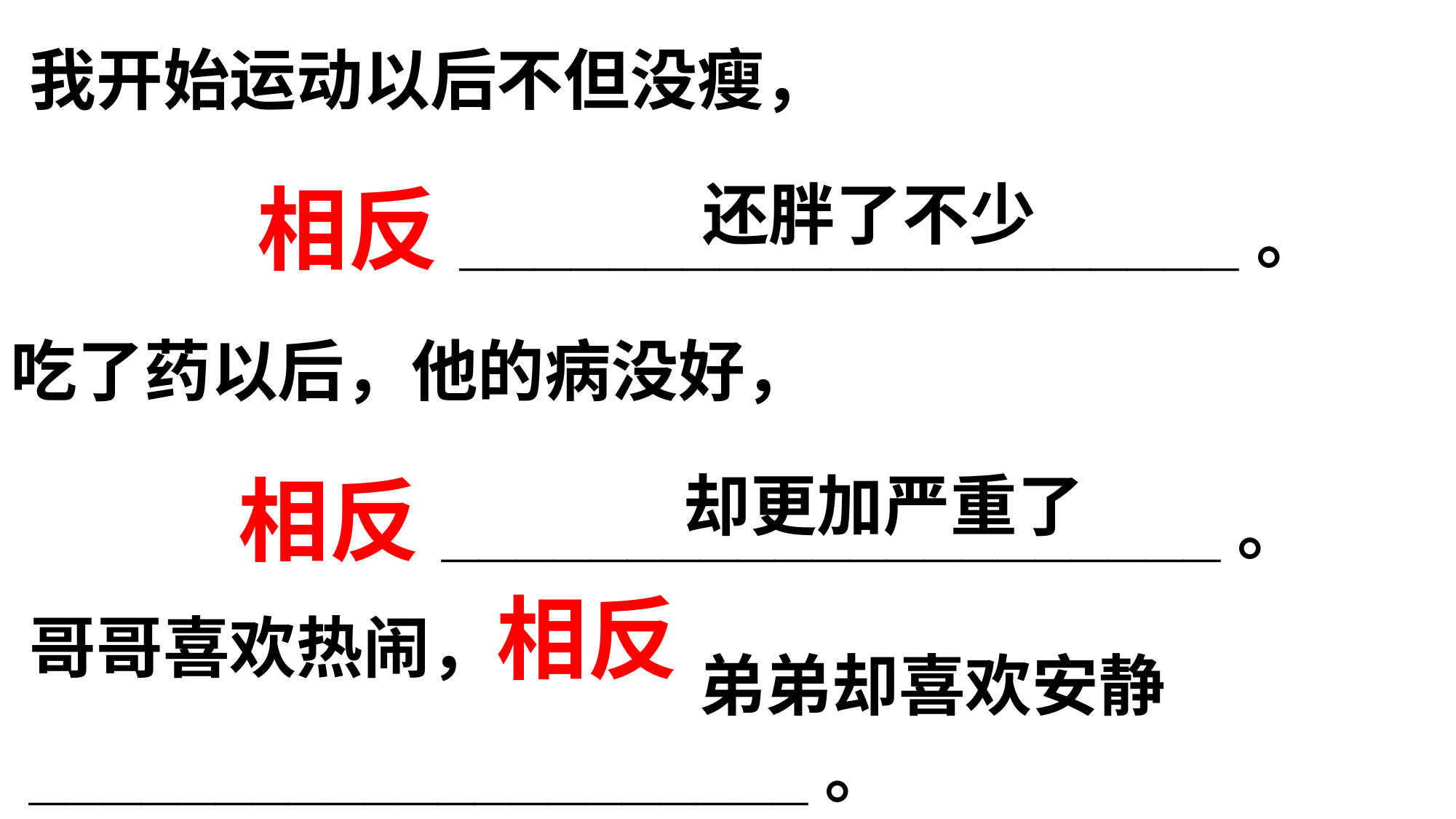

我开始运动以后不但没瘦，
              相反_____________________。
还胖了不少
吃了药以后，他的病没好，
              相反_____________________。
却更加严重了
哥哥喜欢热闹，相反_____________________。
弟弟却喜欢安静